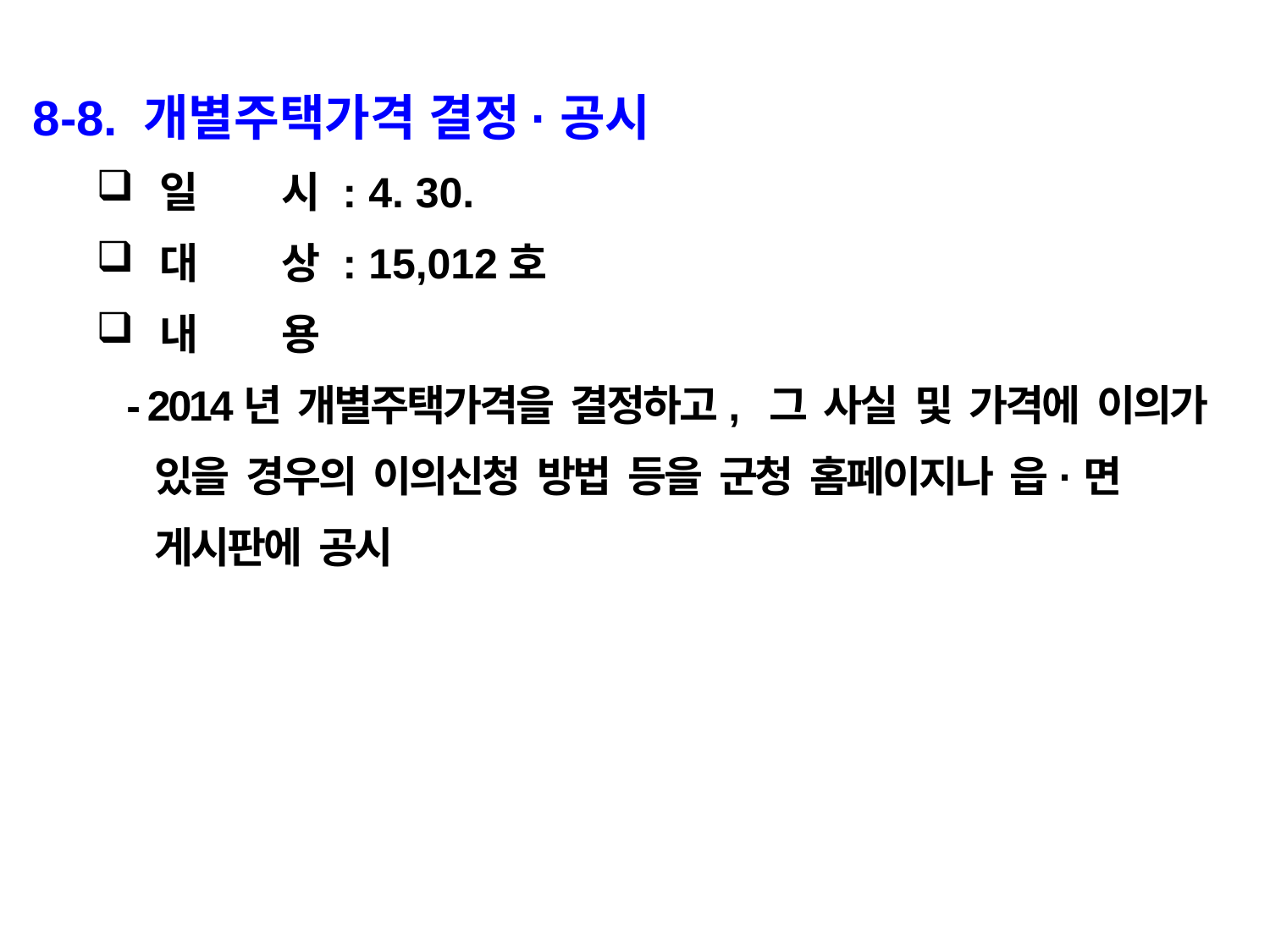

8-8. 개별주택가격 결정·공시
일       시 : 4. 30.
대       상 : 15,012호
내       용
   - 2014년  개별주택가격을  결정하고,  그  사실  및  가격에  이의가
     있을  경우의  이의신청  방법  등을  군청  홈페이지나  읍·면
     게시판에  공시